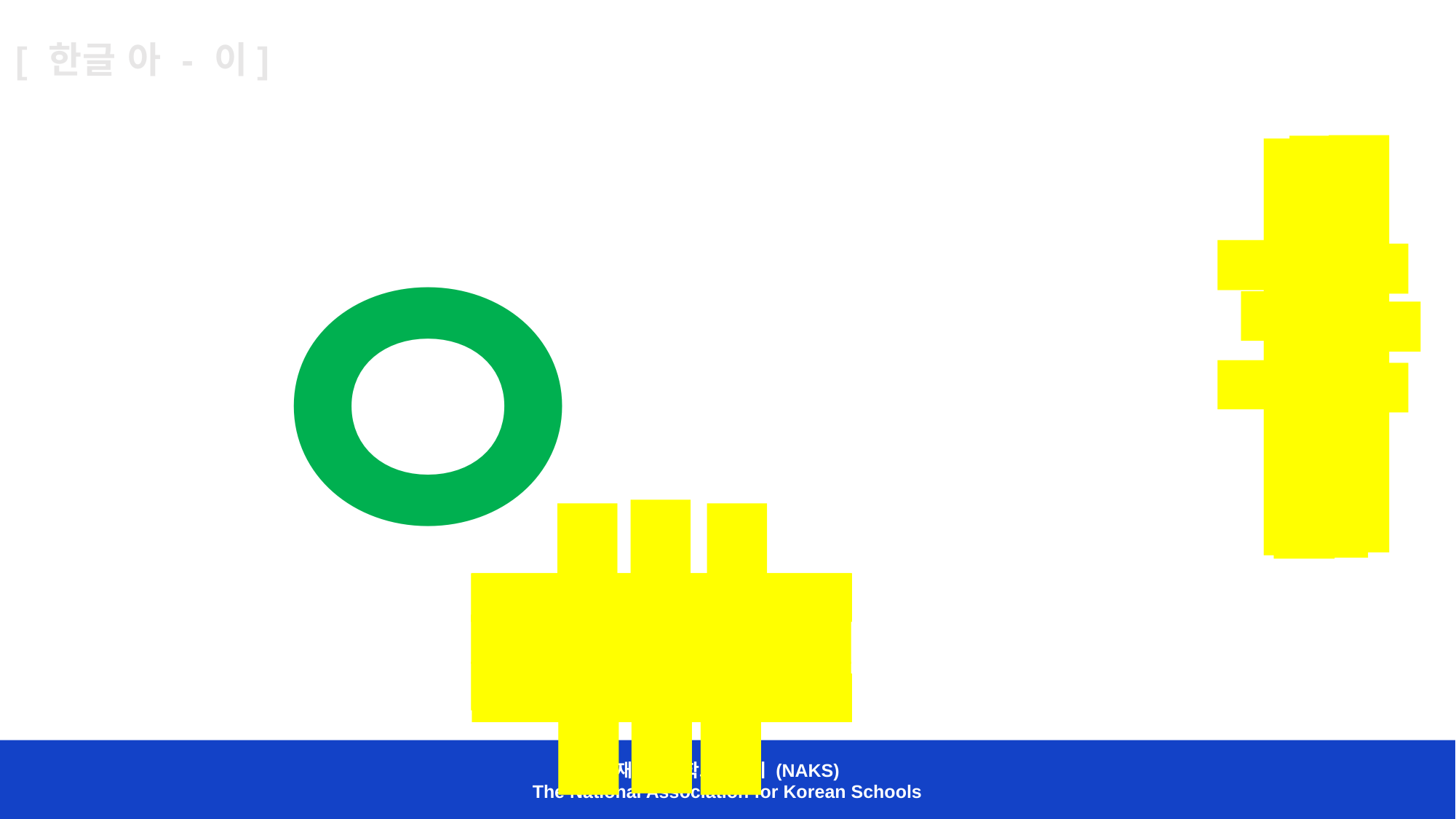

[ 한글 아 - 이]
ㅓ
ㅣ
ㅑ
ㅕ
ㅏ
ㅇ
ㅗ
ㅛ

ㅜ
ㅠ
ㅡ
재미한국학교협의회 (NAKS)
The National Association for Korean Schools